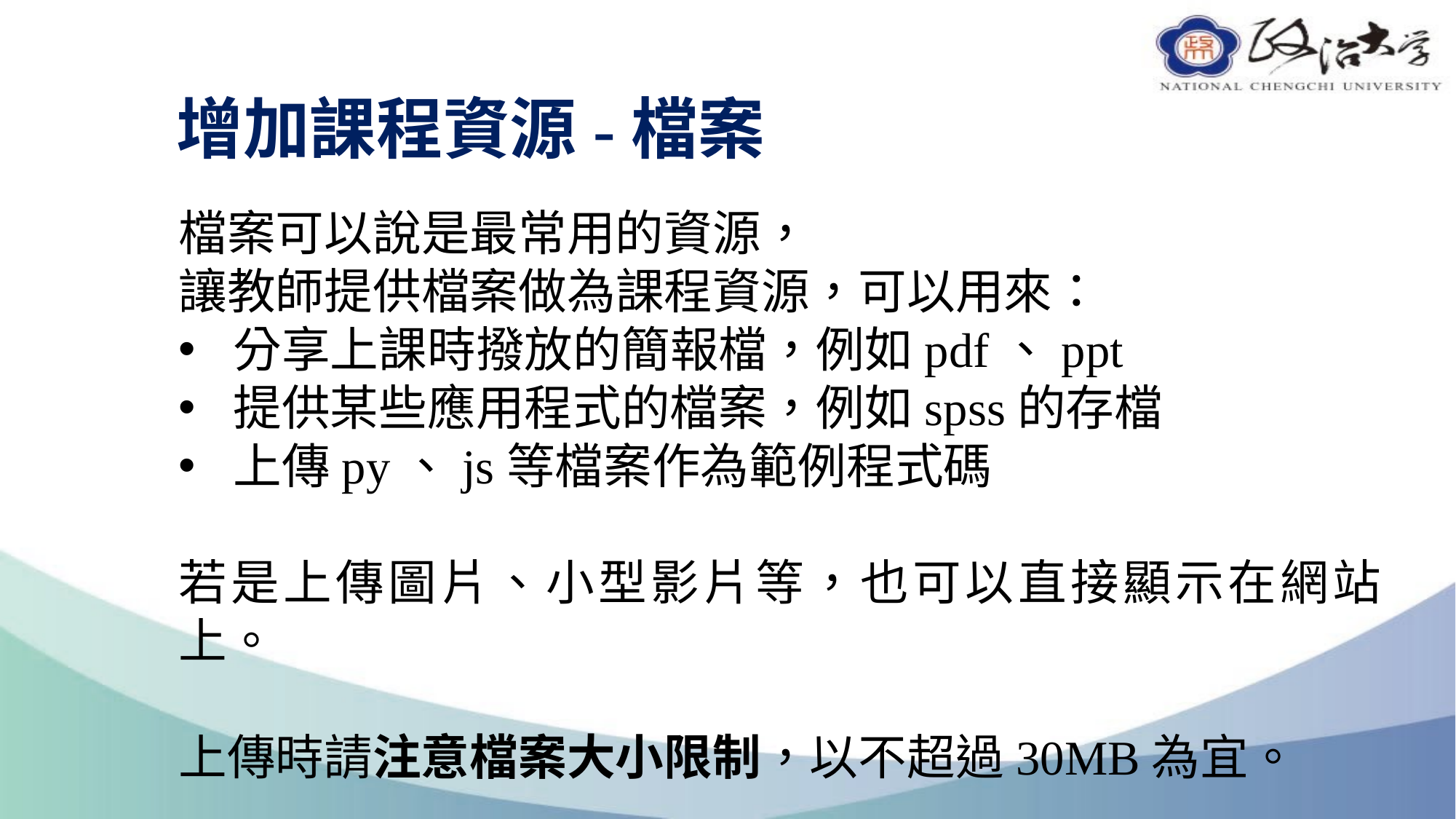

# 增加課程資源-檔案
檔案可以說是最常用的資源，
讓教師提供檔案做為課程資源，可以用來：
分享上課時撥放的簡報檔，例如pdf、ppt
提供某些應用程式的檔案，例如spss的存檔
上傳py、js等檔案作為範例程式碼

若是上傳圖片、小型影片等，也可以直接顯示在網站上。

上傳時請注意檔案大小限制，以不超過30MB為宜。